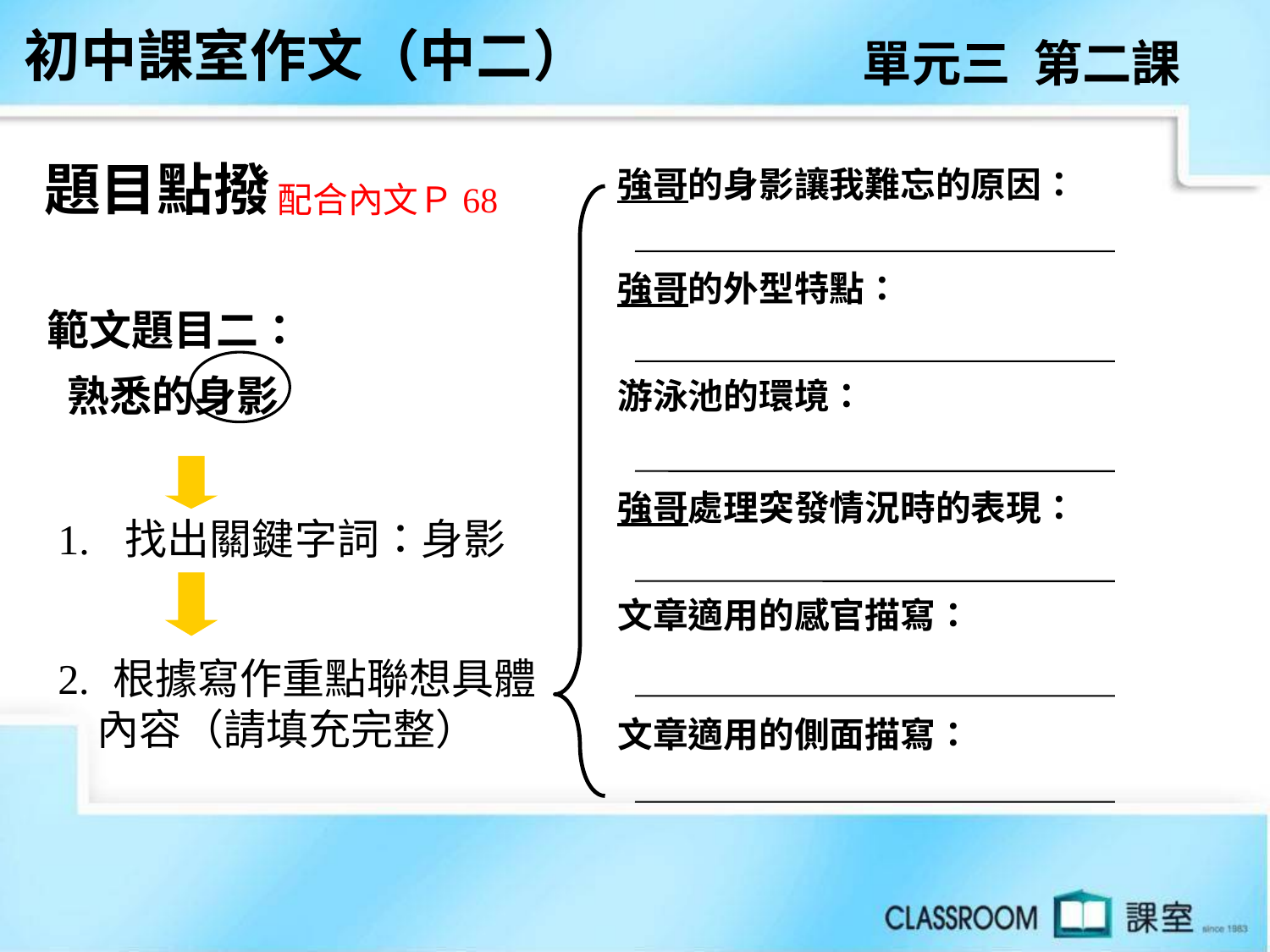

初中課室作文（中二）
單元三  第二課
題目點撥
強哥的身影讓我難忘的原因：
配合內文Ｐ68

強哥的外型特點：
範文題目二：
 熟悉的身影

游泳池的環境：

強哥處理突發情況時的表現：
1. 找出關鍵字詞：身影

文章適用的感官描寫：
2. 根據寫作重點聯想具體
   內容（請填充完整）

文章適用的側面描寫：